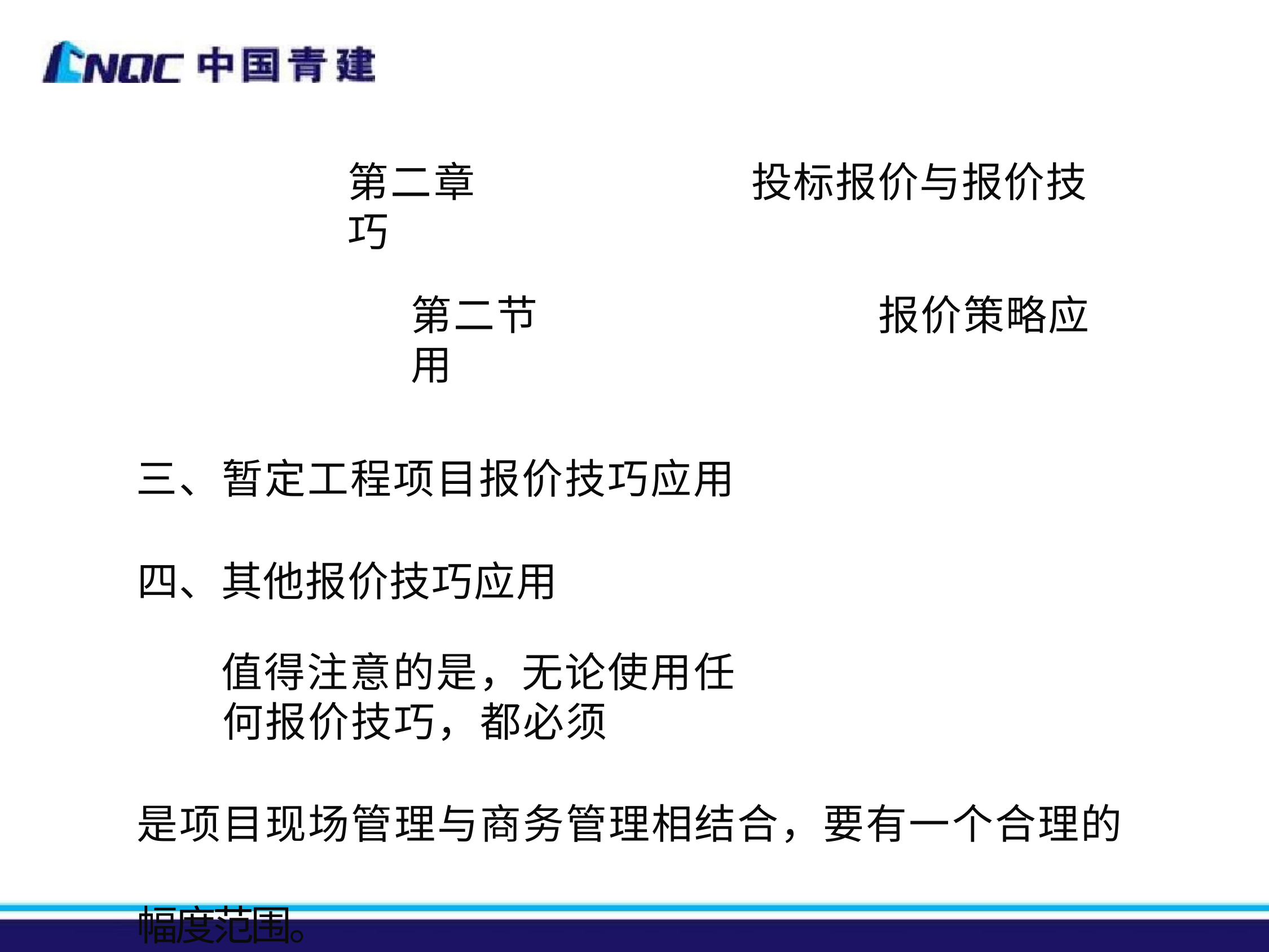

第二章	投标报价与报价技巧
第二节	报价策略应用
三、暂定工程项目报价技巧应用 四、其他报价技巧应用

值得注意的是，无论使用任何报价技巧，都必须
是项目现场管理与商务管理相结合，要有一个合理的 幅度范围。